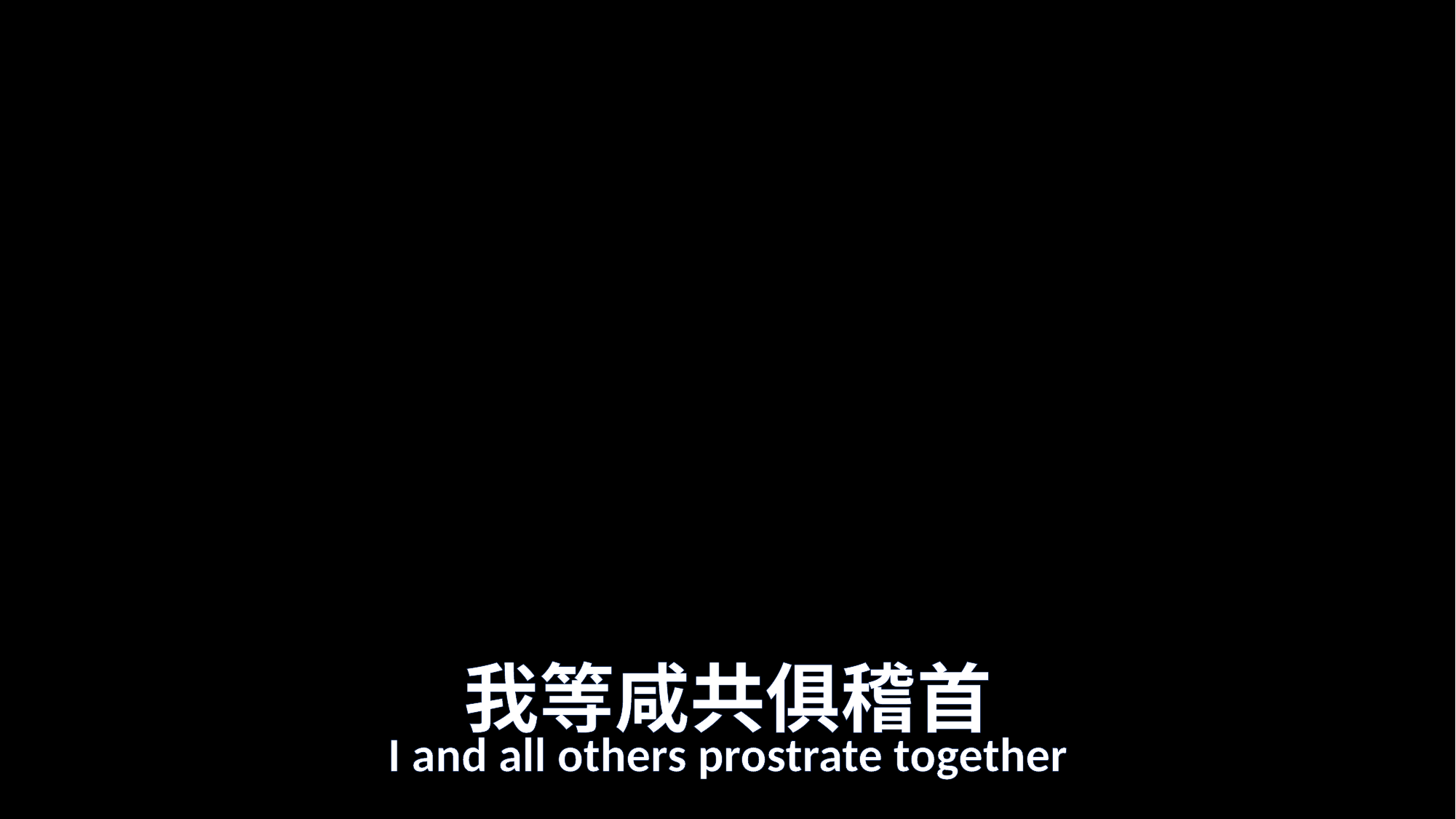

# 我等咸共俱稽首
I and all others prostrate together